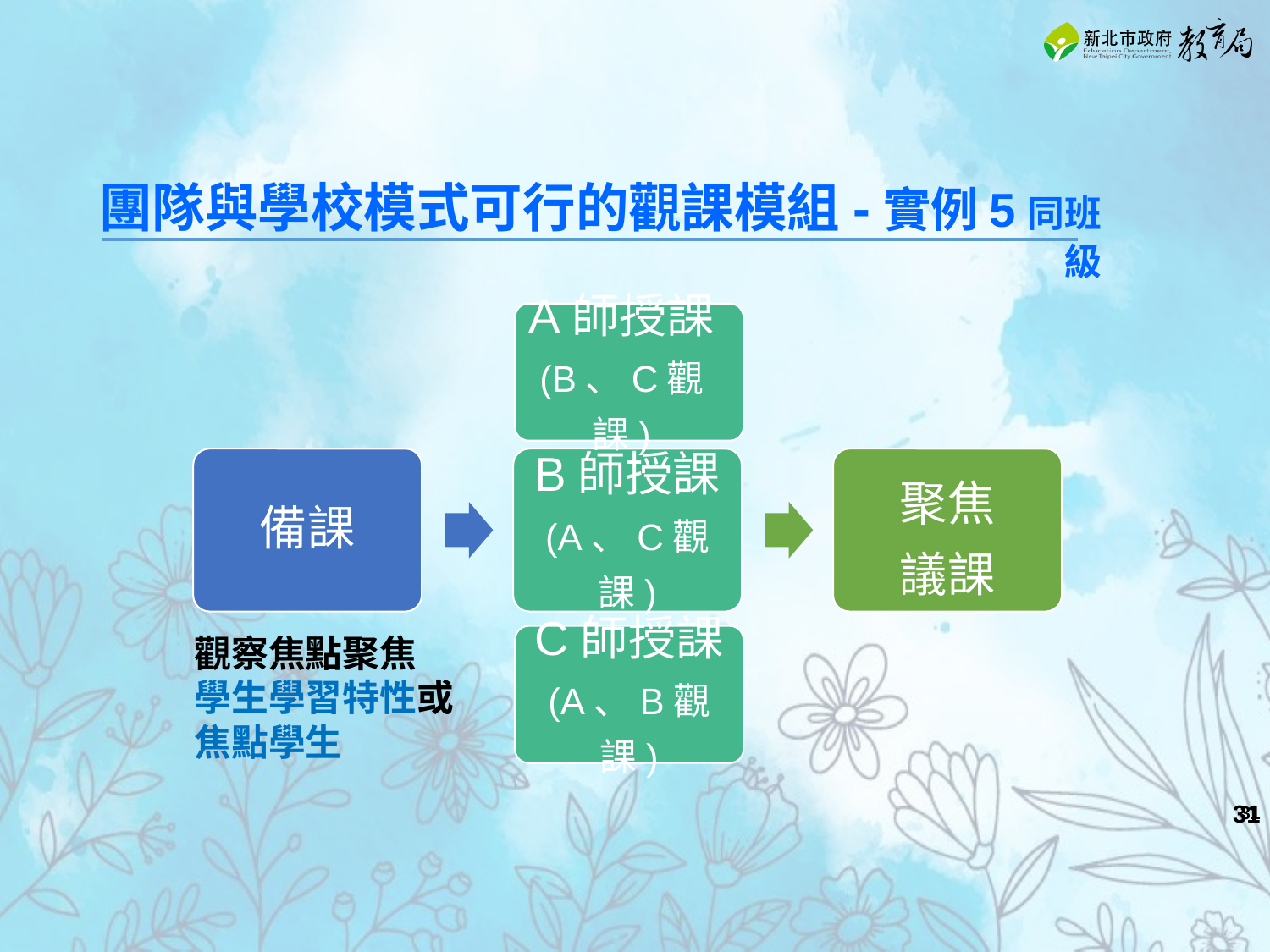

團隊與學校模式可行的觀課模組-實例5同班級

A師授課
(B、C觀課)

備課
B師授課
(A、C觀課)
聚焦
議課

觀察焦點聚焦
學生學習特性或焦點學生

C師授課
(A、B觀課)
31
31